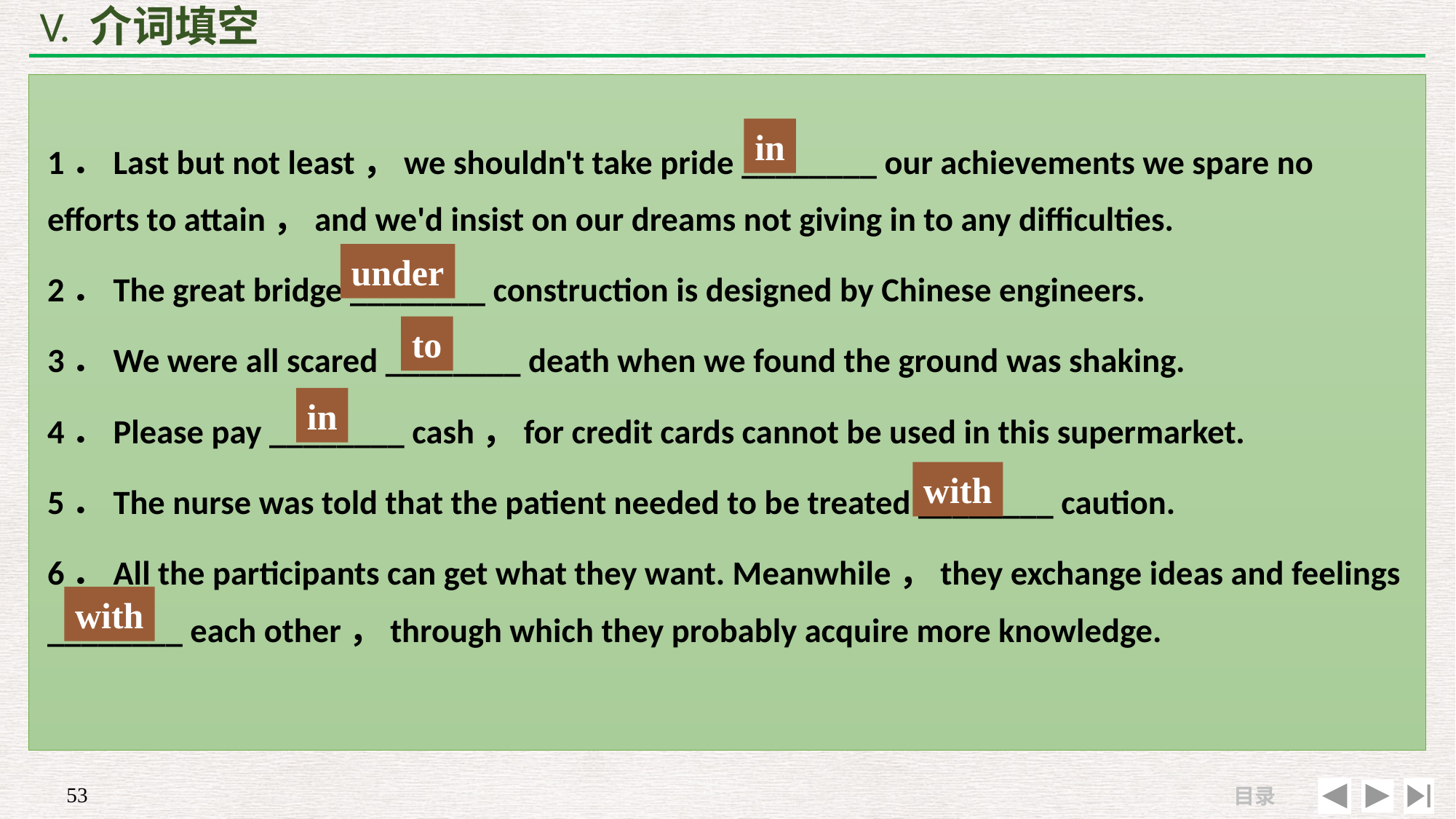

# V. 介词填空

1．Last but not least，we shouldn't take pride ________ our achievements we spare no efforts to attain，and we'd insist on our dreams not giving in to any difficulties.
2．The great bridge ________ construction is designed by Chinese engineers.
3．We were all scared ________ death when we found the ground was shaking.
4．Please pay ________ cash，for credit cards cannot be used in this supermarket.
5．The nurse was told that the patient needed to be treated ________ caution.
6．All the participants can get what they want. Meanwhile，they exchange ideas and feelings ________ each other，through which they probably acquire more knowledge.
in
under
to
in
with
with